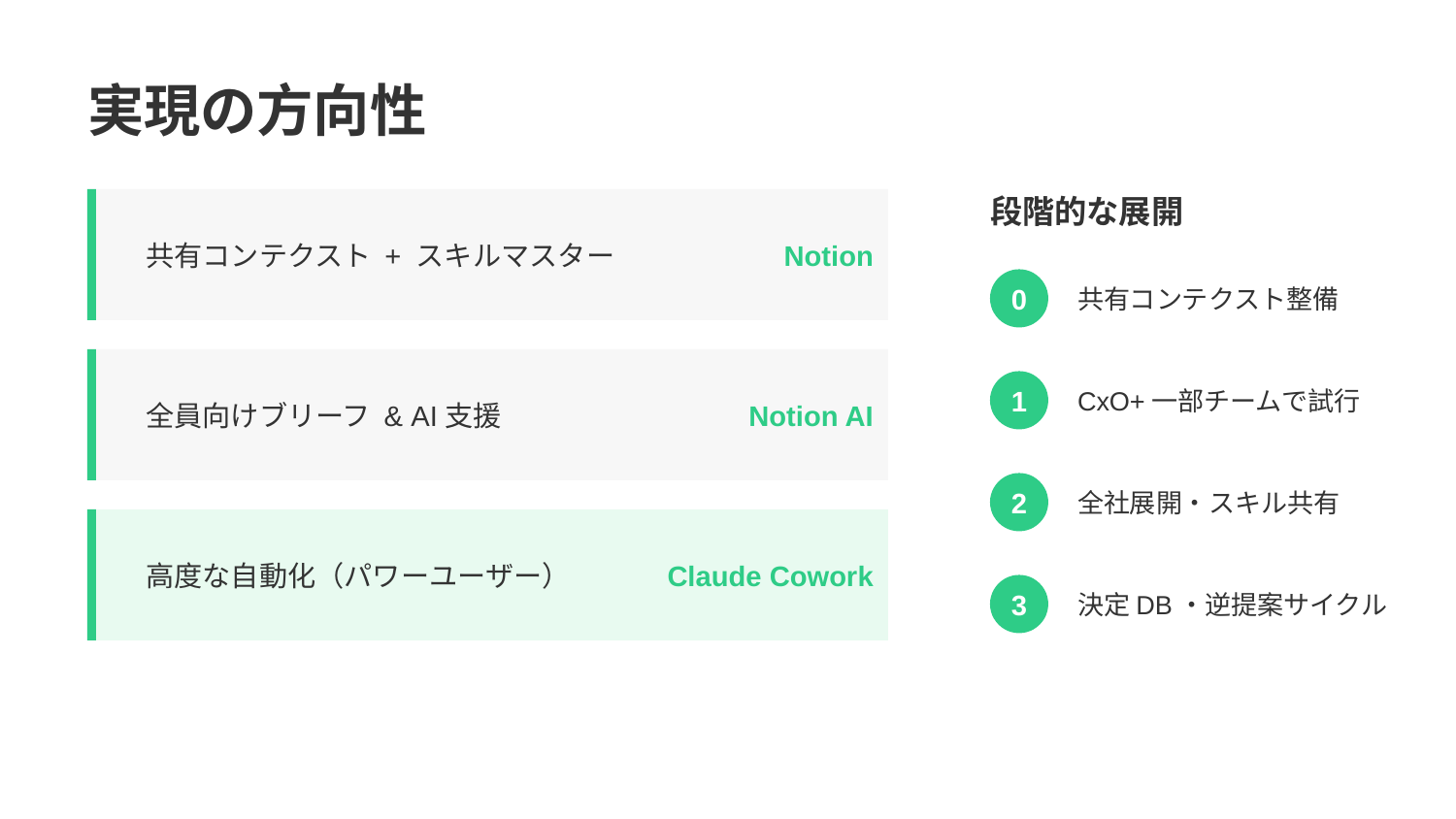

実現の方向性
段階的な展開

共有コンテクスト + スキルマスター
Notion
共有コンテクスト整備

0

全員向けブリーフ & AI支援
Notion AI
CxO+一部チームで試行

1
全社展開・スキル共有

2

高度な自動化（パワーユーザー）
Claude Cowork
決定DB・逆提案サイクル

3